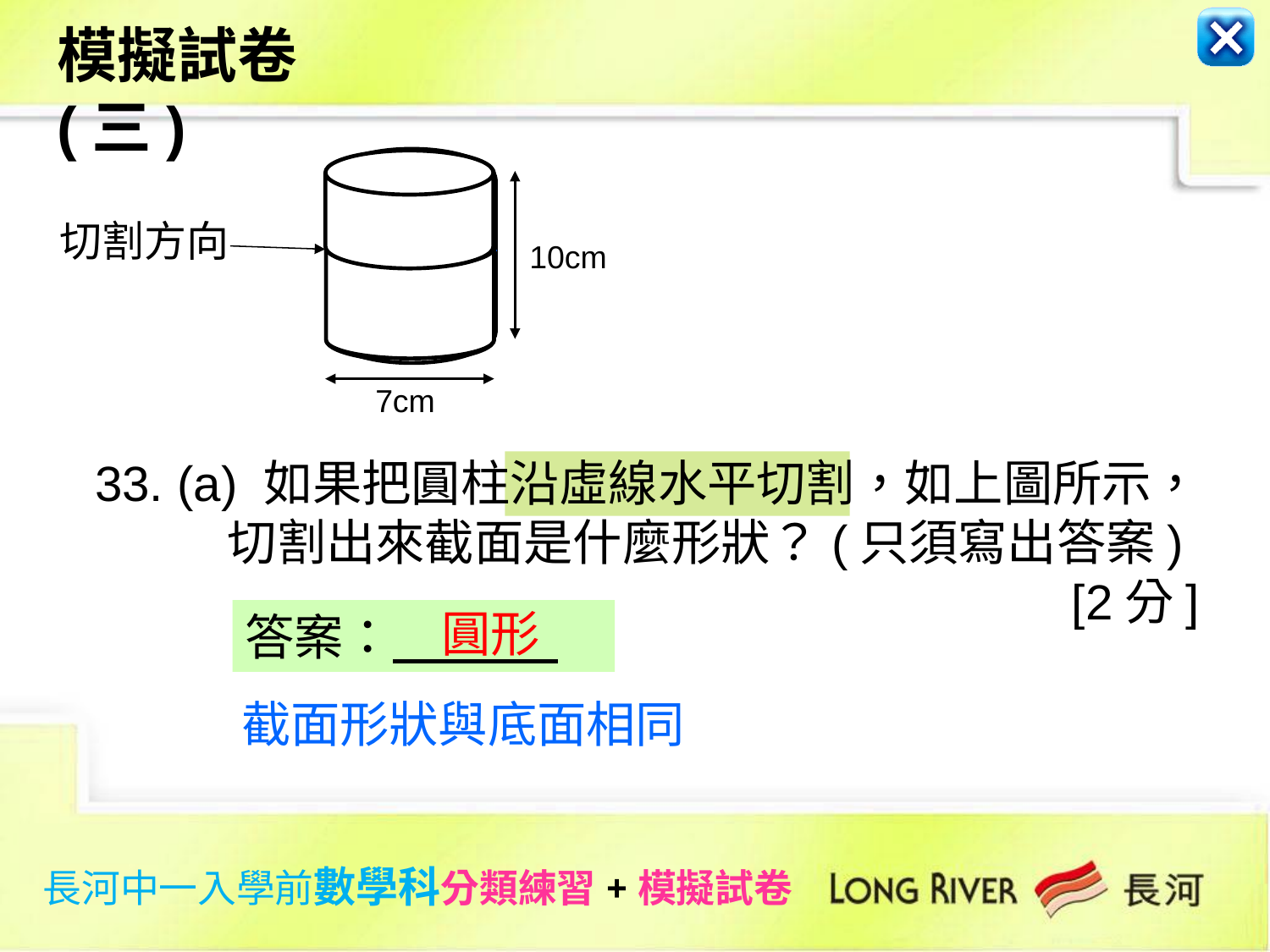

模擬試卷(三)

切割方向

10cm

7cm
33. (a) 如果把圓柱沿虛線水平切割，如上圖所示，
           切割出來截面是什麼形狀？(只須寫出答案)
                                                                       [2分]

圓形
答案：               ，
截面形狀與底面相同